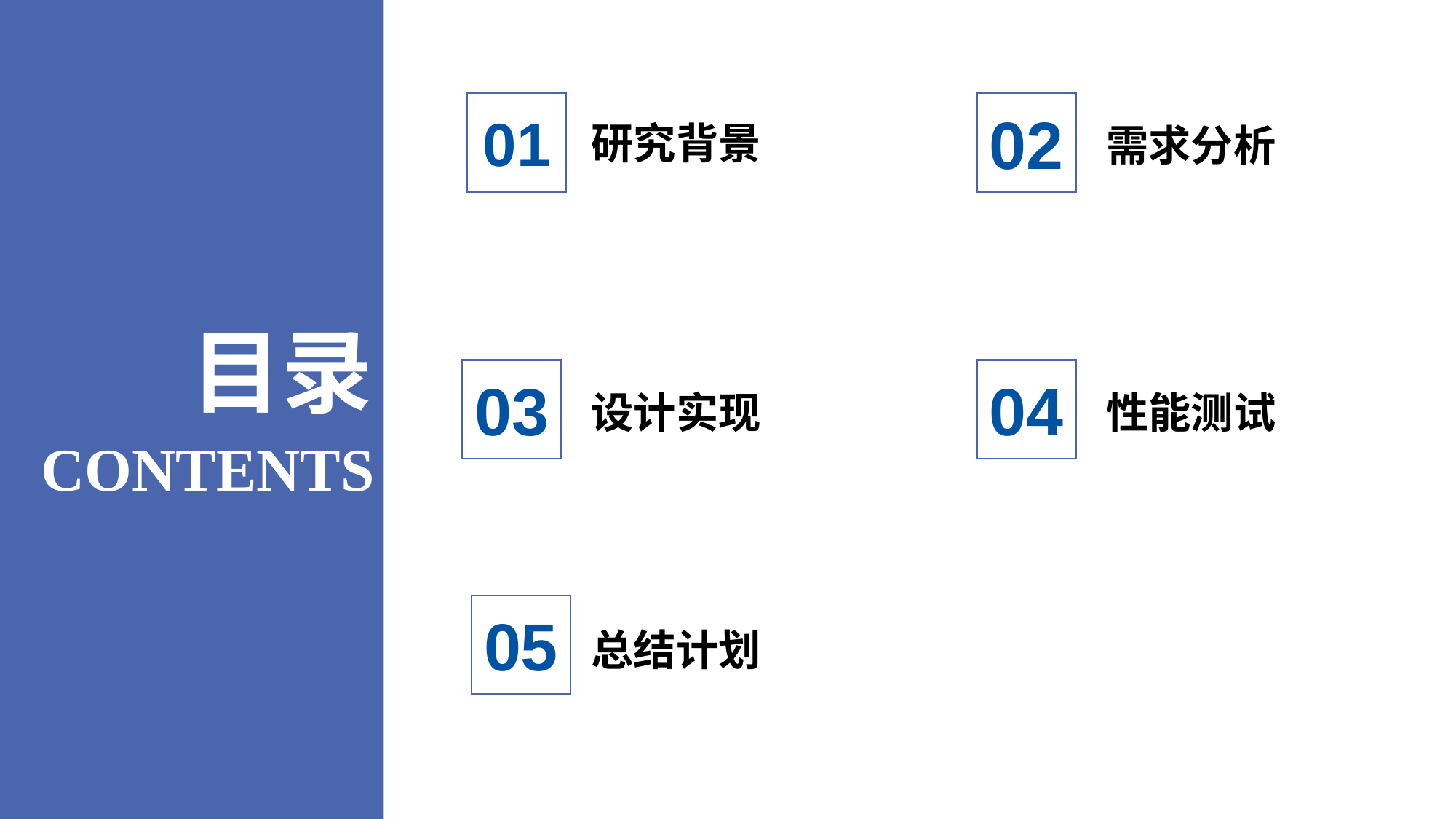

01
研究背景

02
需求分析
目录

03
设计实现

04
性能测试
CONTENTS

05
总结计划